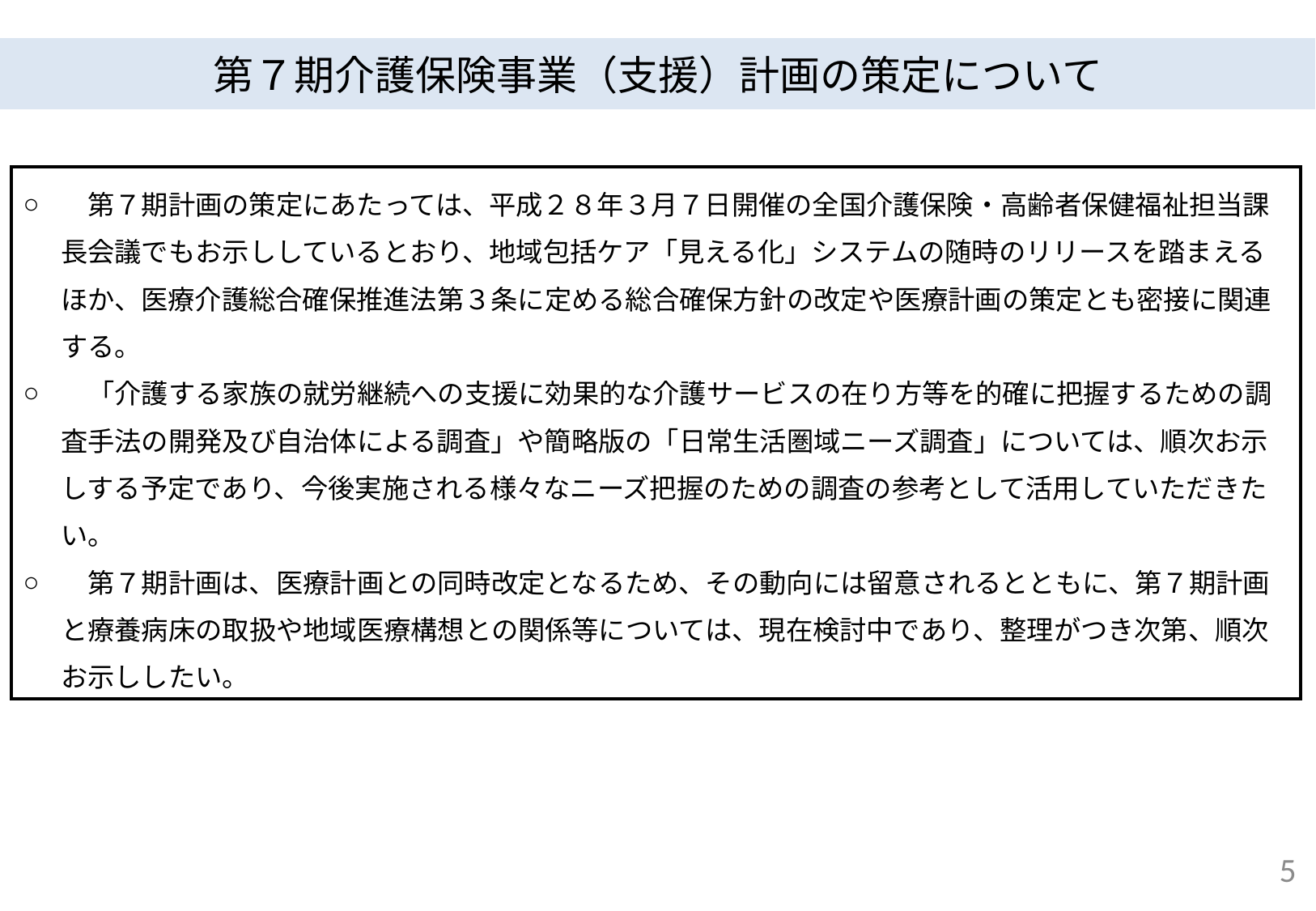

第７期介護保険事業（支援）計画の策定について
　第７期計画の策定にあたっては、平成２８年３月７日開催の全国介護保険・高齢者保健福祉担当課長会議でもお示ししているとおり、地域包括ケア「見える化」システムの随時のリリースを踏まえるほか、医療介護総合確保推進法第３条に定める総合確保方針の改定や医療計画の策定とも密接に関連する。
　「介護する家族の就労継続への支援に効果的な介護サービスの在り方等を的確に把握するための調査手法の開発及び自治体による調査」や簡略版の「日常生活圏域ニーズ調査」については、順次お示しする予定であり、今後実施される様々なニーズ把握のための調査の参考として活用していただきたい。
　第７期計画は、医療計画との同時改定となるため、その動向には留意されるとともに、第７期計画と療養病床の取扱や地域医療構想との関係等については、現在検討中であり、整理がつき次第、順次お示ししたい。
5